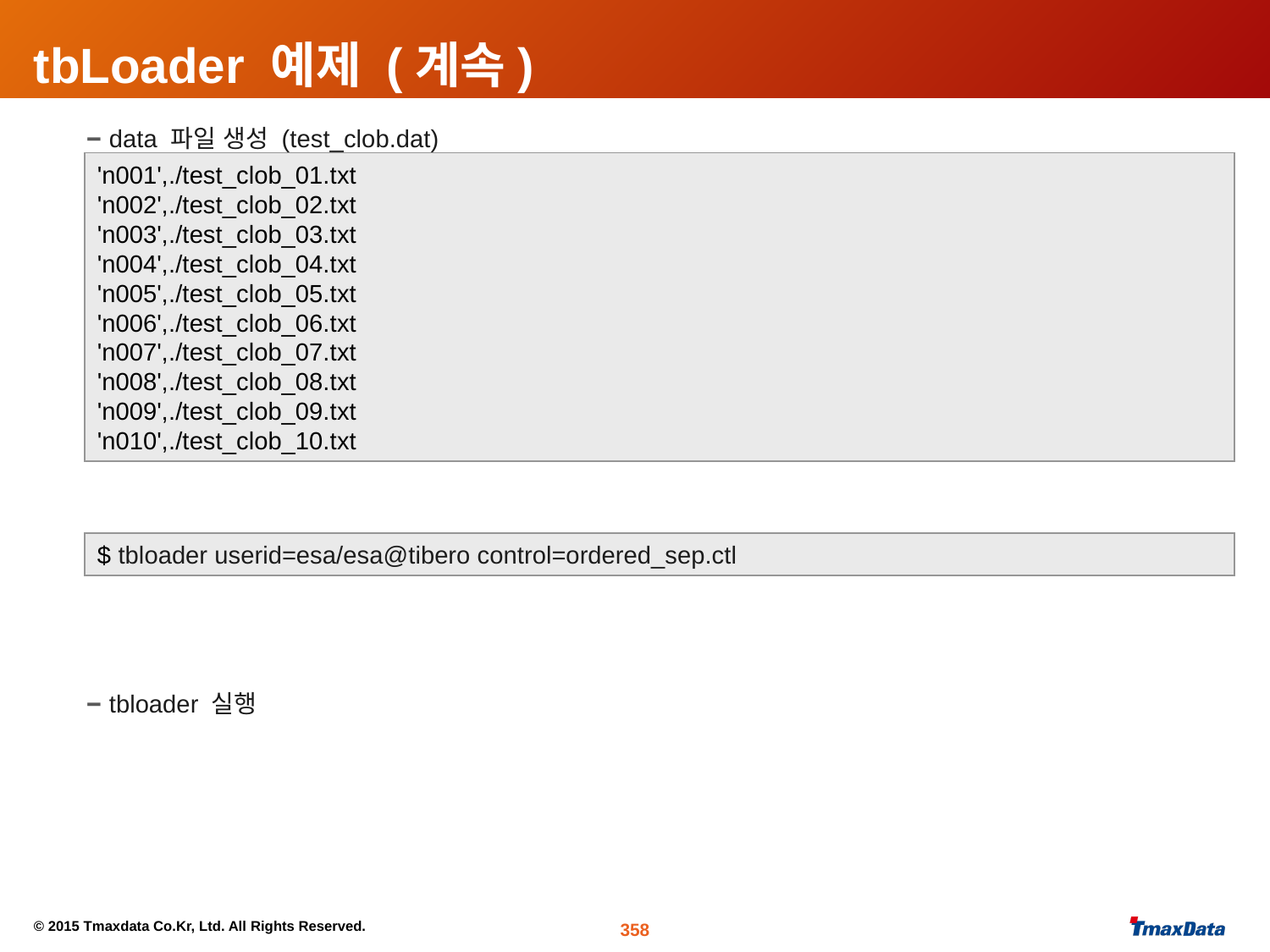

# tbLoader 예제 (계속)
 data 파일 생성 (test_clob.dat)

 tbloader 실행

'n001',./test_clob_01.txt
'n002',./test_clob_02.txt
'n003',./test_clob_03.txt
'n004',./test_clob_04.txt
'n005',./test_clob_05.txt
'n006',./test_clob_06.txt
'n007',./test_clob_07.txt
'n008',./test_clob_08.txt
'n009',./test_clob_09.txt
'n010',./test_clob_10.txt
$ tbloader userid=esa/esa@tibero control=ordered_sep.ctl